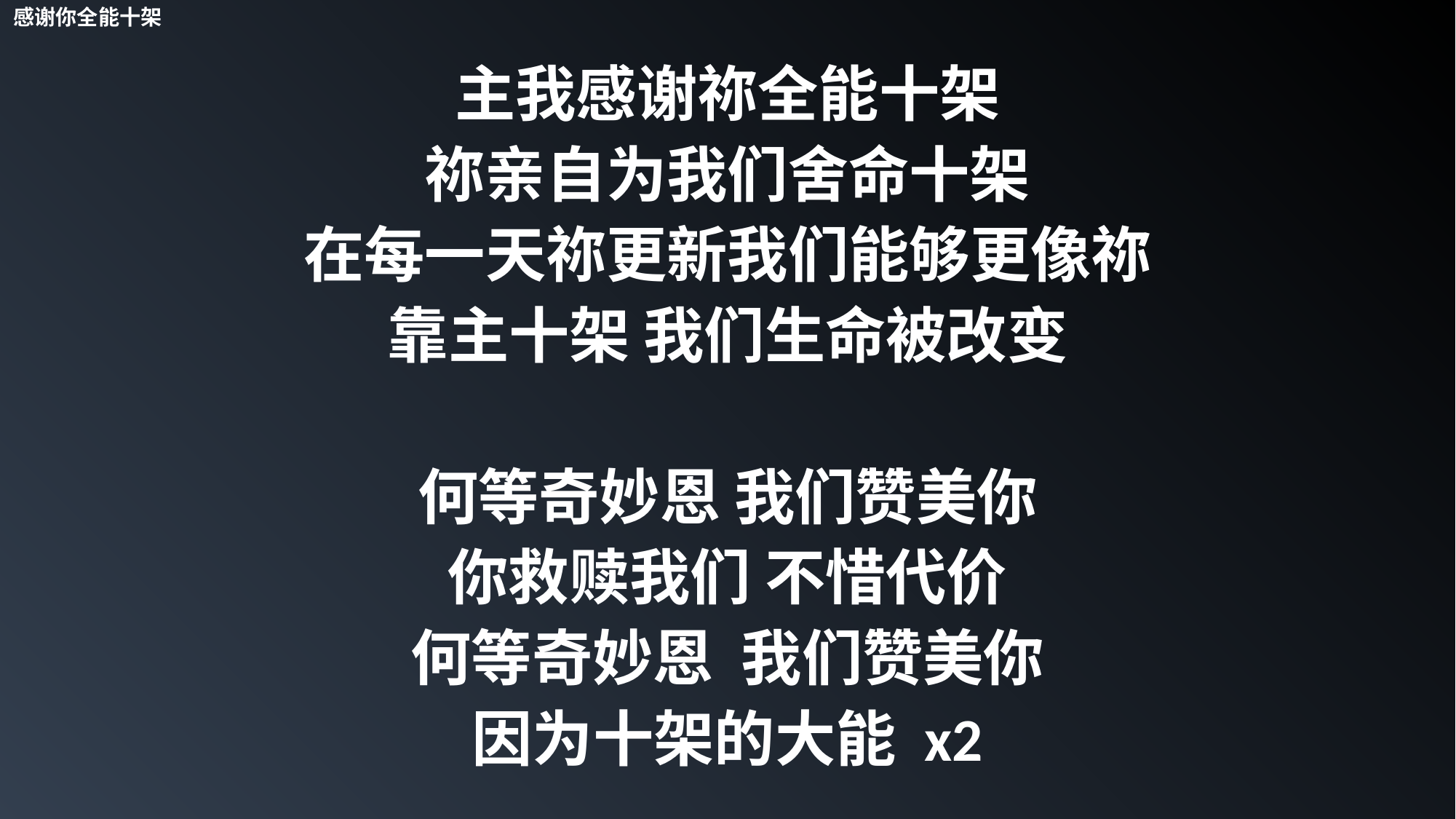

感谢你全能十架
主我感谢祢全能十架
祢亲自为我们舍命十架
在每一天祢更新我们能够更像祢
靠主十架 我们生命被改变

何等奇妙恩 我们赞美你
你救赎我们 不惜代价
何等奇妙恩  我们赞美你
因为十架的大能 x2